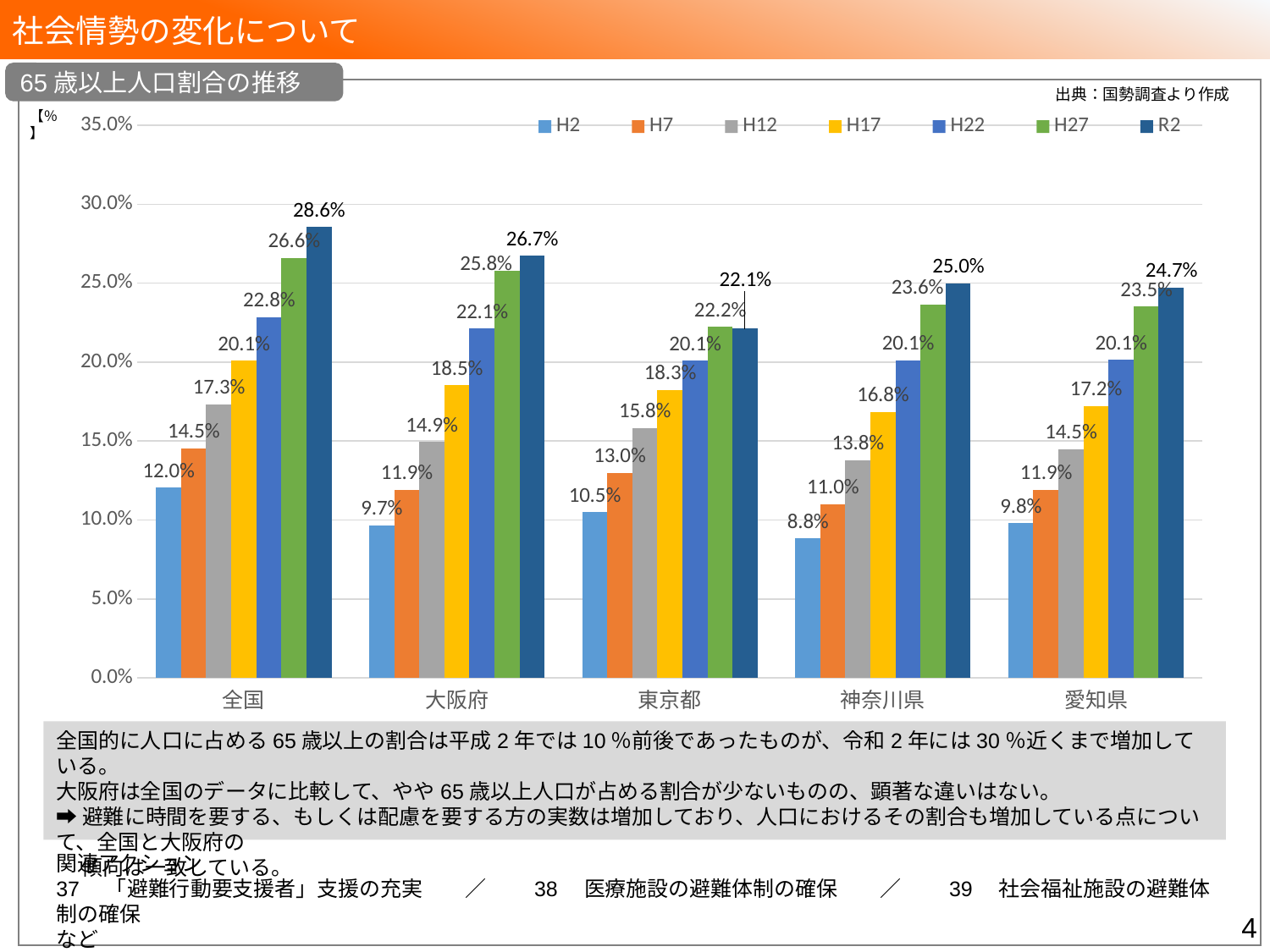

社会情勢の変化について
65歳以上人口割合の推移
出典：国勢調査より作成

【％】

### Chart

| Category | H2 | H7 | H12 | H17 | H22 | H27 | R2 |
|---|---|---|---|---|---|---|---|
| 全国 | 0.12049554551976684 | 0.14542316019672366 | 0.17337014653509136 | 0.20092672817575893 | 0.2283795857343669 | 0.26586469802508356 | 0.28559449943830606 |
| 大阪府 | 0.09651639541332342 | 0.11911368393005647 | 0.14936977865393855 | 0.18534504170614458 | 0.221398054988892 | 0.2577444414364709 | 0.26723321774876563 |
| 東京都 | 0.10493183664073988 | 0.13001073163232502 | 0.15835875379358977 | 0.18252364052894737 | 0.20078676911114712 | 0.22237926268737046 | 0.2212351809142548 |
| 神奈川県 | 0.08829091206182754 | 0.11017196424889945 | 0.13775401432324763 | 0.16837236738672165 | 0.20108713971670578 | 0.23647889475307066 | 0.24991813116702358 |
| 愛知県 | 0.09809026181945035 | 0.119246641399023 | 0.14481833799497396 | 0.1721037825940245 | 0.20134146227916616 | 0.23529772576387842 | 0.24721564644745747 |
全国的に人口に占める65歳以上の割合は平成2年では10％前後であったものが、令和2年には30％近くまで増加している。
大阪府は全国のデータに比較して、やや65歳以上人口が占める割合が少ないものの、顕著な違いはない。
➡避難に時間を要する、もしくは配慮を要する方の実数は増加しており、人口におけるその割合も増加している点について、全国と大阪府の
　 傾向は一致している。
関連アクション
37　「避難行動要支援者」支援の充実　　／　　38　医療施設の避難体制の確保　　／　　39　社会福祉施設の避難体制の確保
など

4